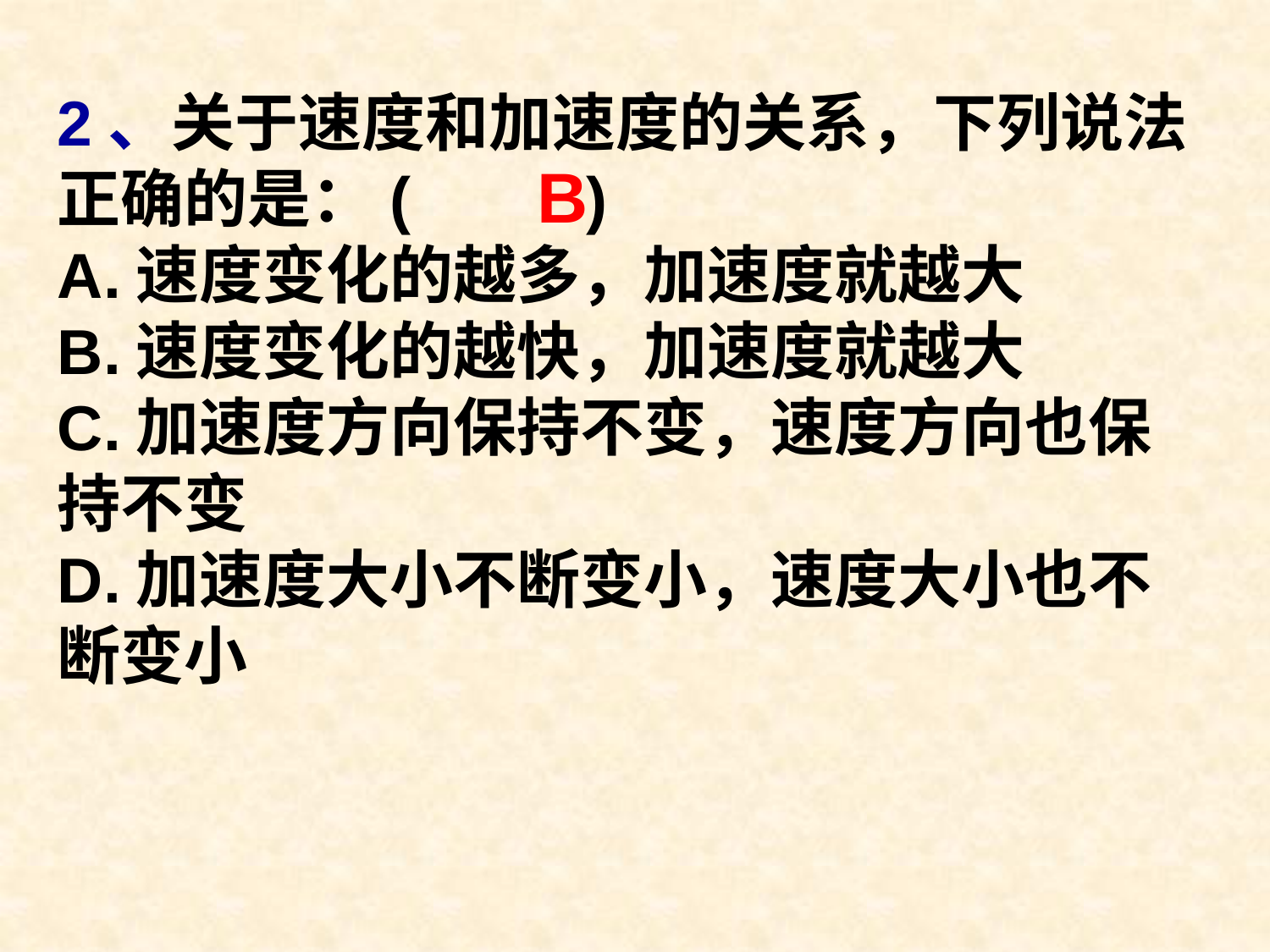

2、关于速度和加速度的关系，下列说法正确的是：(          )
A.速度变化的越多，加速度就越大
B.速度变化的越快，加速度就越大
C.加速度方向保持不变，速度方向也保持不变
D.加速度大小不断变小，速度大小也不断变小
B